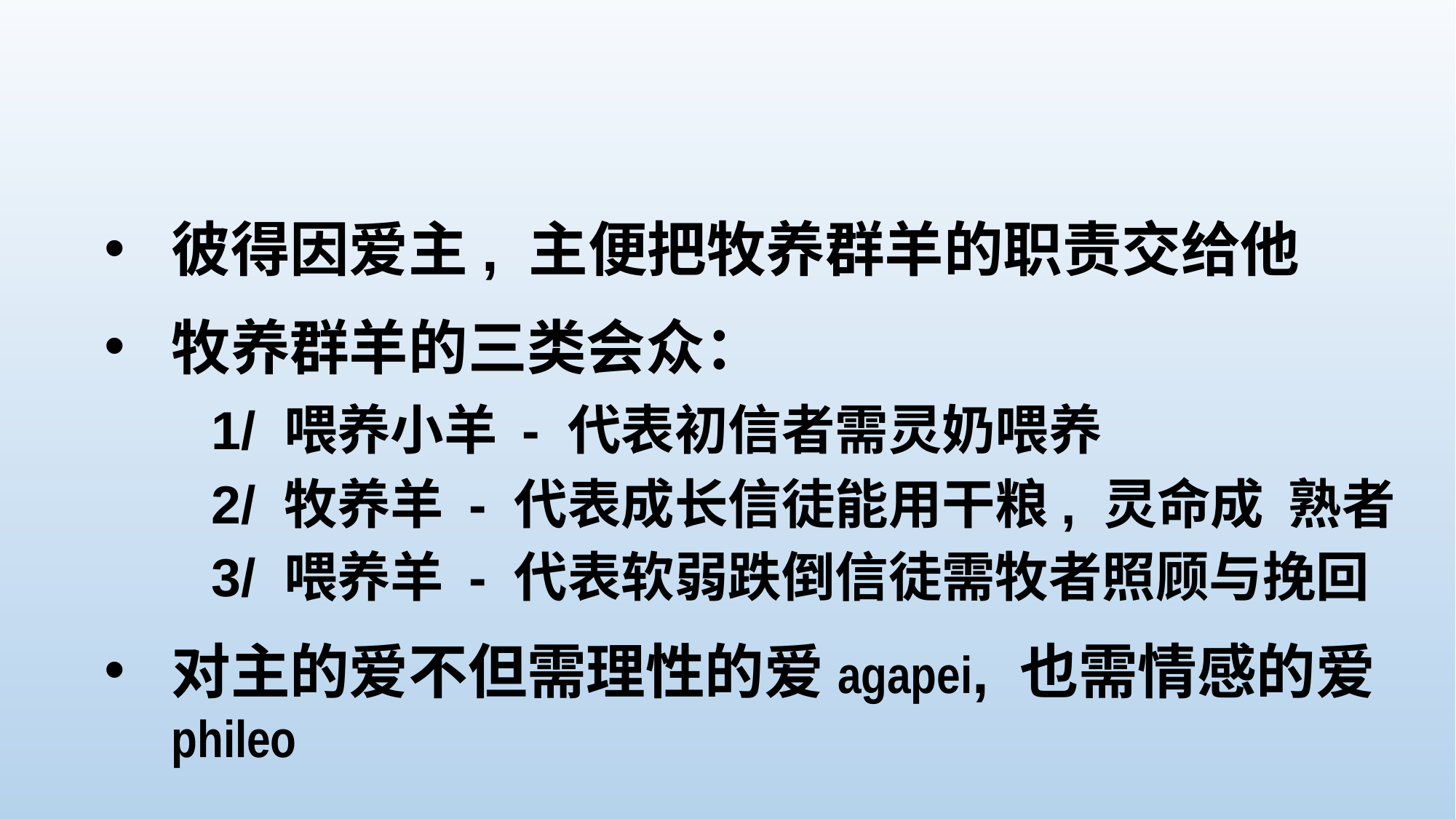

彼得因爱主, 主便把牧养群羊的职责交给他
牧养群羊的三类会众：
	1/ 喂养小羊 - 代表初信者需灵奶喂养
	2/ 牧养羊 - 代表成长信徒能用干粮, 灵命成  熟者
	3/ 喂养羊 - 代表软弱跌倒信徒需牧者照顾与挽回
对主的爱不但需理性的爱agapei, 也需情感的爱phileo